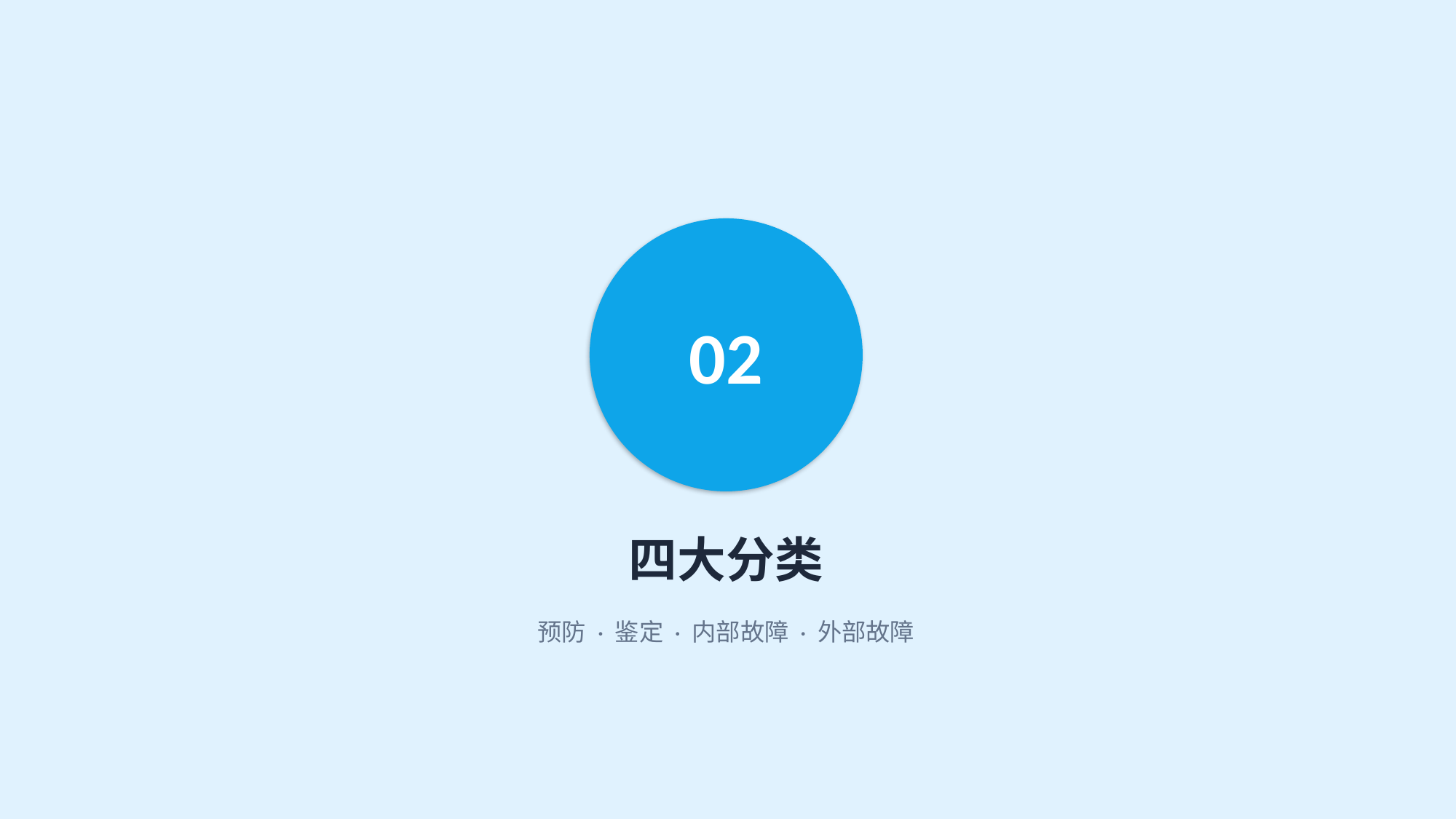

02
四大分类
预防 · 鉴定 · 内部故障 · 外部故障